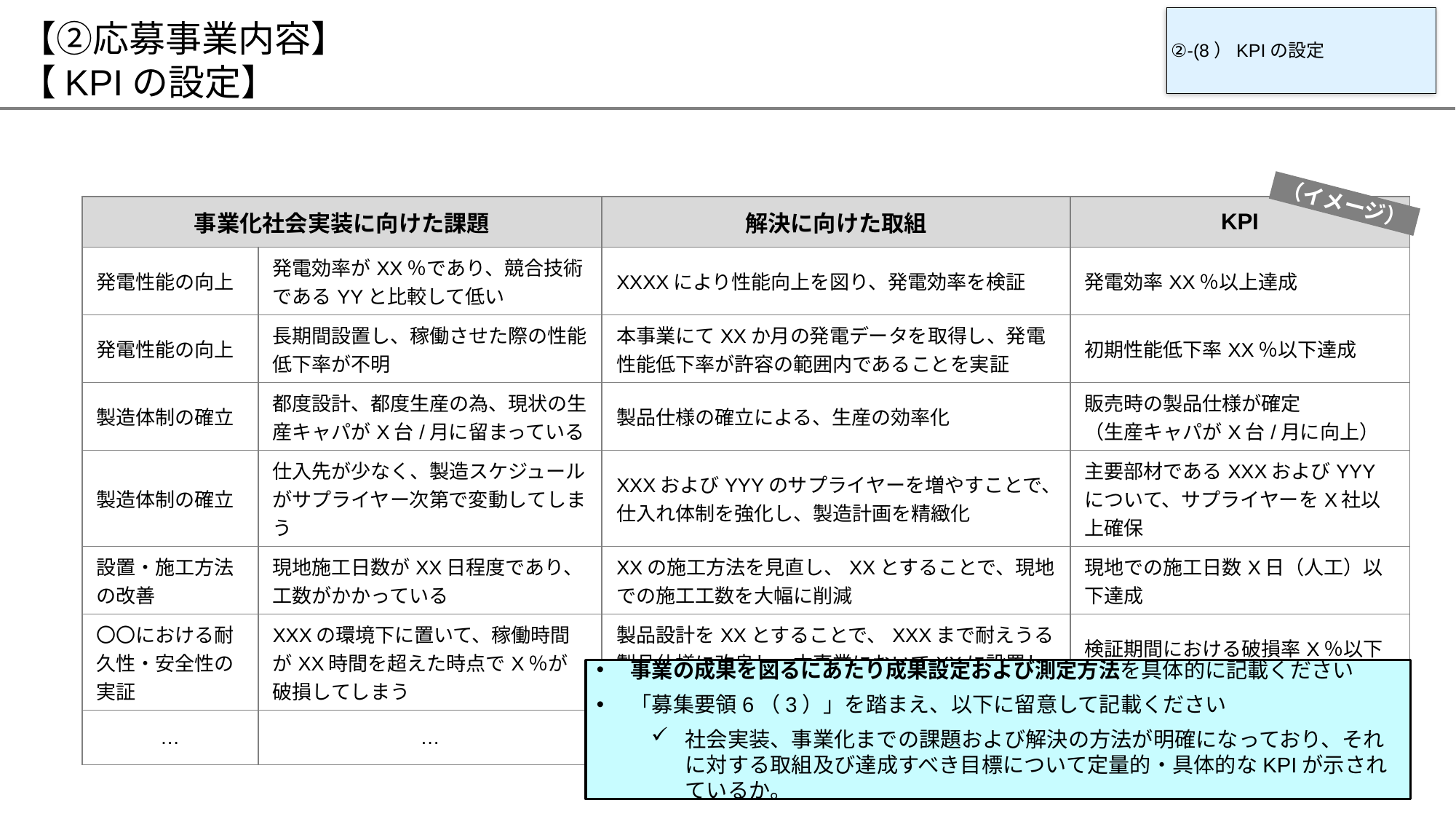

# 【②応募事業内容】 【KPIの設定】
②‐(8）KPIの設定

（イメージ）
| 事業化社会実装に向けた課題 |  | 解決に向けた取組 | KPI |
| --- | --- | --- | --- |
| 発電性能の向上 | 発電効率がXX％であり、競合技術であるYYと比較して低い | XXXXにより性能向上を図り、発電効率を検証 | 発電効率XX％以上達成 |
| 発電性能の向上 | 長期間設置し、稼働させた際の性能低下率が不明 | 本事業にてXXか月の発電データを取得し、発電性能低下率が許容の範囲内であることを実証 | 初期性能低下率XX％以下達成 |
| 製造体制の確立 | 都度設計、都度生産の為、現状の生産キャパがX台/月に留まっている | 製品仕様の確立による、生産の効率化 | 販売時の製品仕様が確定 （生産キャパがX台/月に向上） |
| 製造体制の確立 | 仕入先が少なく、製造スケジュールがサプライヤー次第で変動してしまう | XXXおよびYYYのサプライヤーを増やすことで、仕入れ体制を強化し、製造計画を精緻化 | 主要部材であるXXXおよびYYYについて、サプライヤーをX社以上確保 |
| 設置・施工方法の改善 | 現地施工日数がXX日程度であり、工数がかかっている | XXの施工方法を見直し、XXとすることで、現地での施工工数を大幅に削減 | 現地での施工日数X日（人工）以下達成 |
| 〇〇における耐久性・安全性の実証 | XXXの環境下に置いて、稼働時間がXX時間を超えた時点でX％が破損してしまう | 製品設計をXXとすることで、XXXまで耐えうる製品仕様に改良し、本事業においてXXに設置し、耐久性を実証 | 検証期間における破損率X％以下達成 |
| … | … | … | … |
事業の成果を図るにあたり成果設定および測定方法を具体的に記載ください
「募集要領6（3）」を踏まえ、以下に留意して記載ください
社会実装、事業化までの課題および解決の方法が明確になっており、それに対する取組及び達成すべき目標について定量的・具体的なKPIが示されているか。